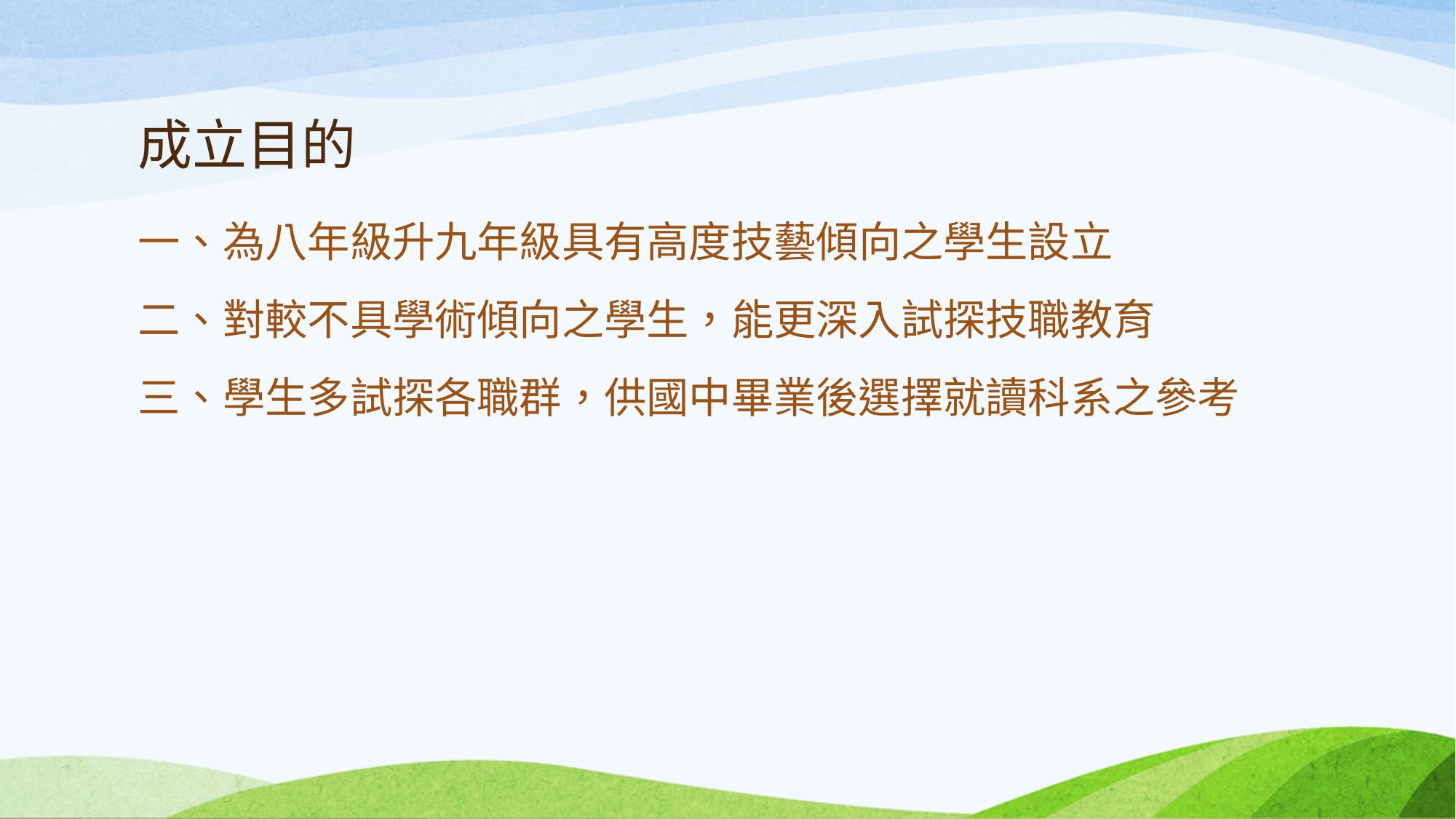

# 成立目的
一、為八年級升九年級具有高度技藝傾向之學生設立
二、對較不具學術傾向之學生，能更深入試探技職教育
三、學生多試探各職群，供國中畢業後選擇就讀科系之參考